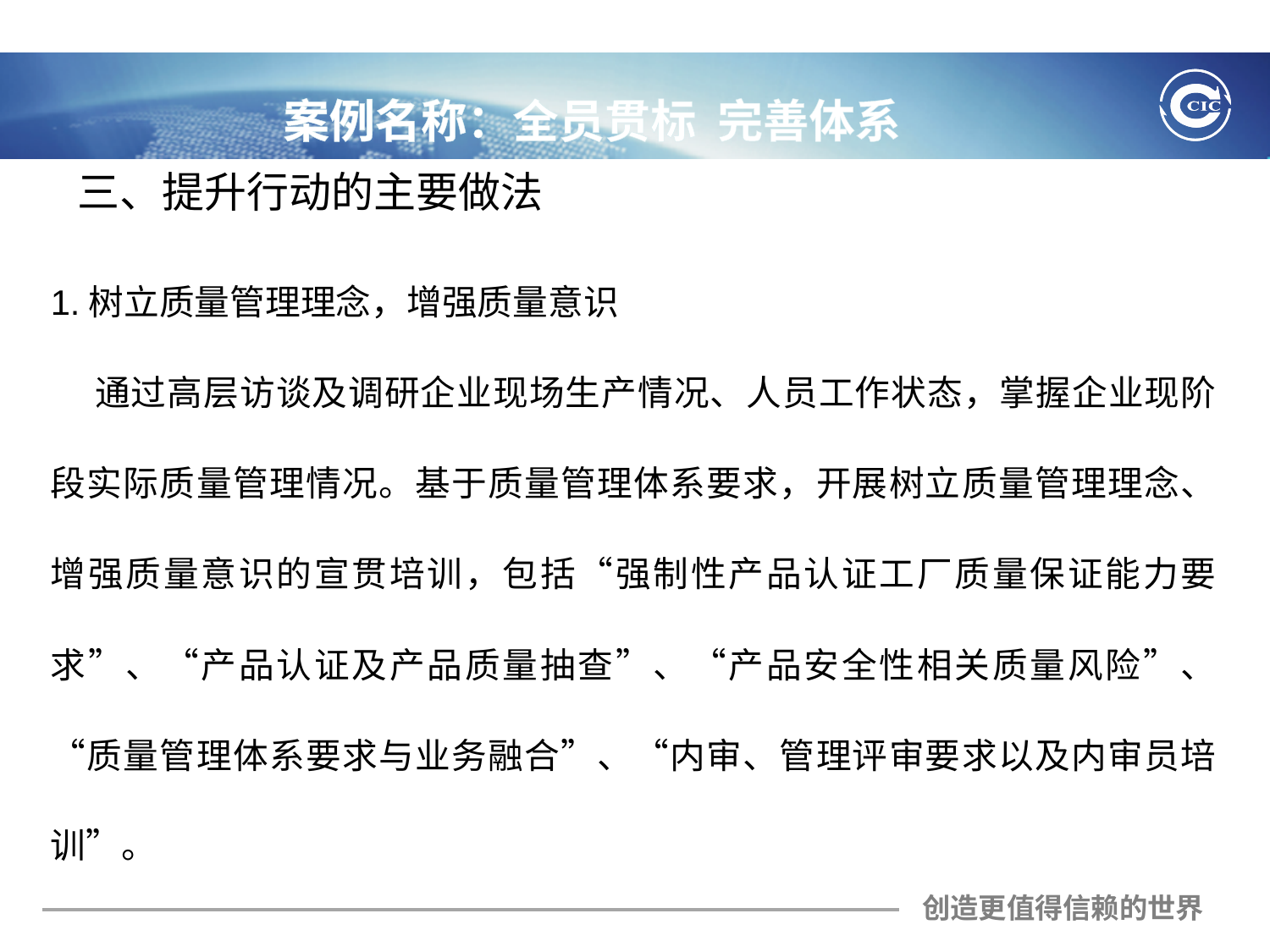

案例名称：全员贯标  完善体系
三、提升行动的主要做法
1.树立质量管理理念，增强质量意识
    通过高层访谈及调研企业现场生产情况、人员工作状态，掌握企业现阶段实际质量管理情况。基于质量管理体系要求，开展树立质量管理理念、增强质量意识的宣贯培训，包括“强制性产品认证工厂质量保证能力要求”、“产品认证及产品质量抽查”、“产品安全性相关质量风险”、“质量管理体系要求与业务融合”、“内审、管理评审要求以及内审员培训”。